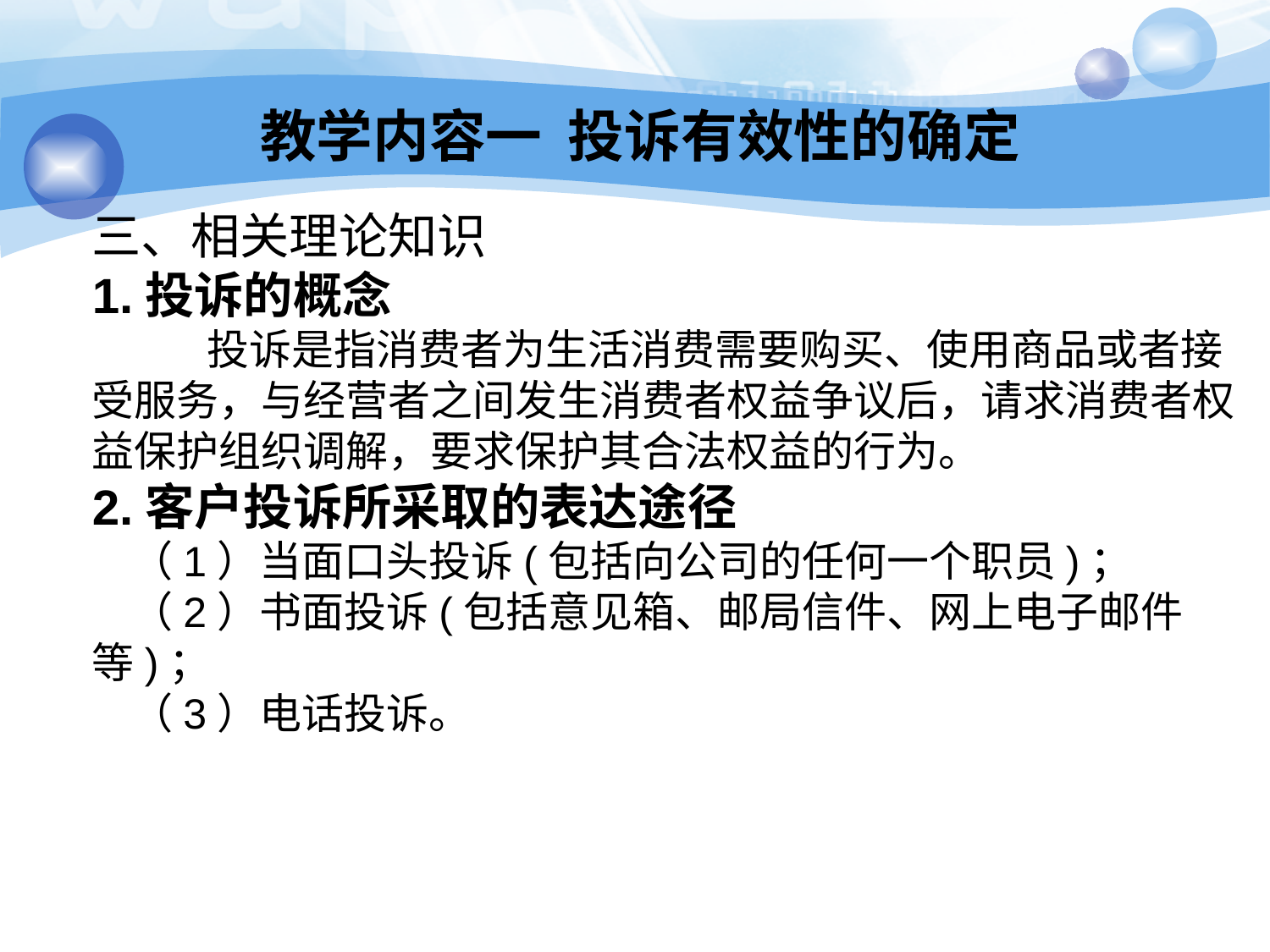

教学内容一  投诉有效性的确定
三、相关理论知识
1.投诉的概念
           投诉是指消费者为生活消费需要购买、使用商品或者接受服务，与经营者之间发生消费者权益争议后，请求消费者权益保护组织调解，要求保护其合法权益的行为。
2.客户投诉所采取的表达途径
   （1）当面口头投诉(包括向公司的任何一个职员)；
   （2）书面投诉(包括意见箱、邮局信件、网上电子邮件等)；
   （3）电话投诉。